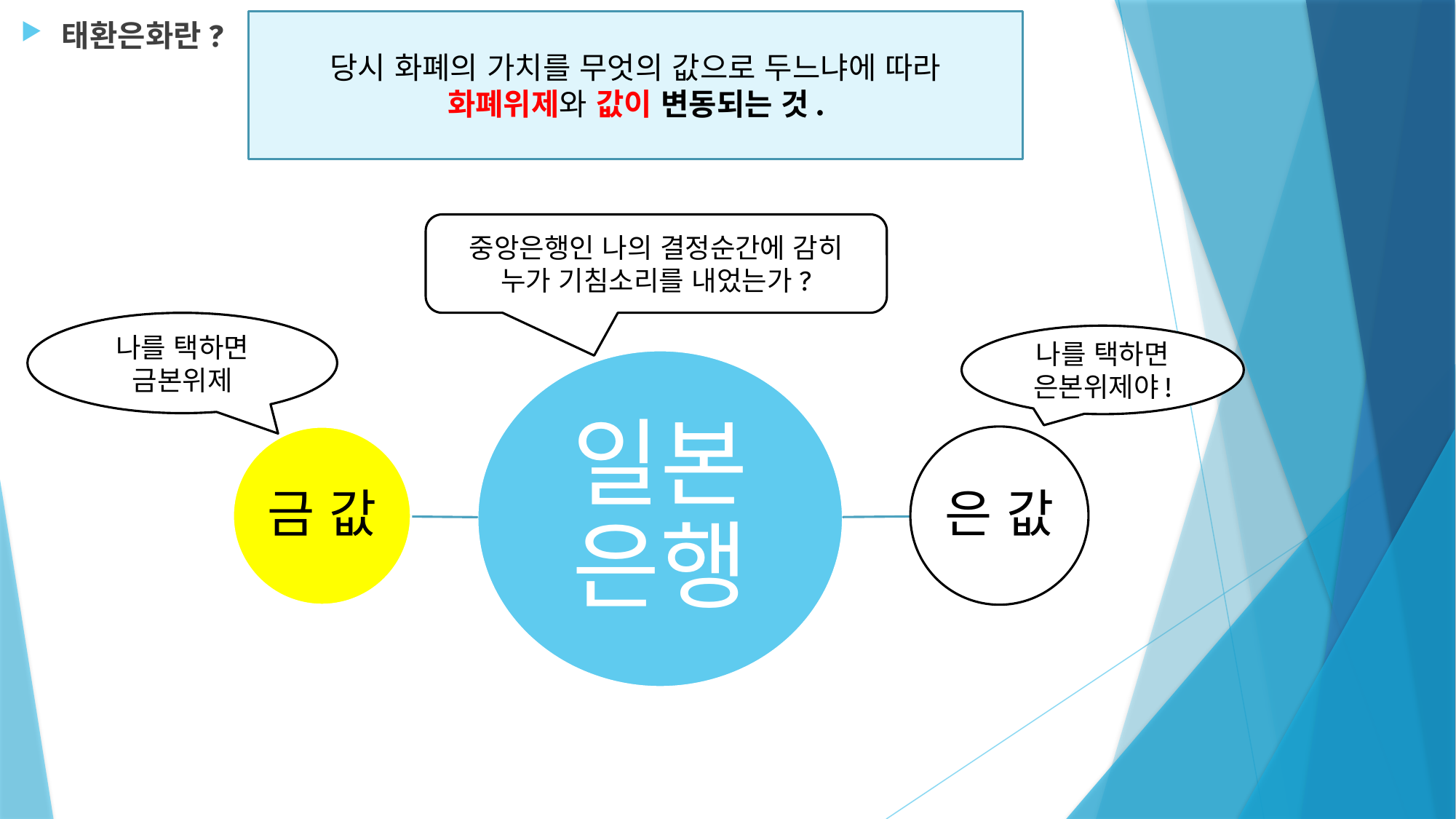

태환은화란?
당시 화폐의 가치를 무엇의 값으로 두느냐에 따라 화폐위제와 값이 변동되는 것.
일본은행

금 값

은 값
중앙은행인 나의 결정순간에 감히 누가 기침소리를 내었는가?
나를 택하면 금본위제
나를 택하면 은본위제야!